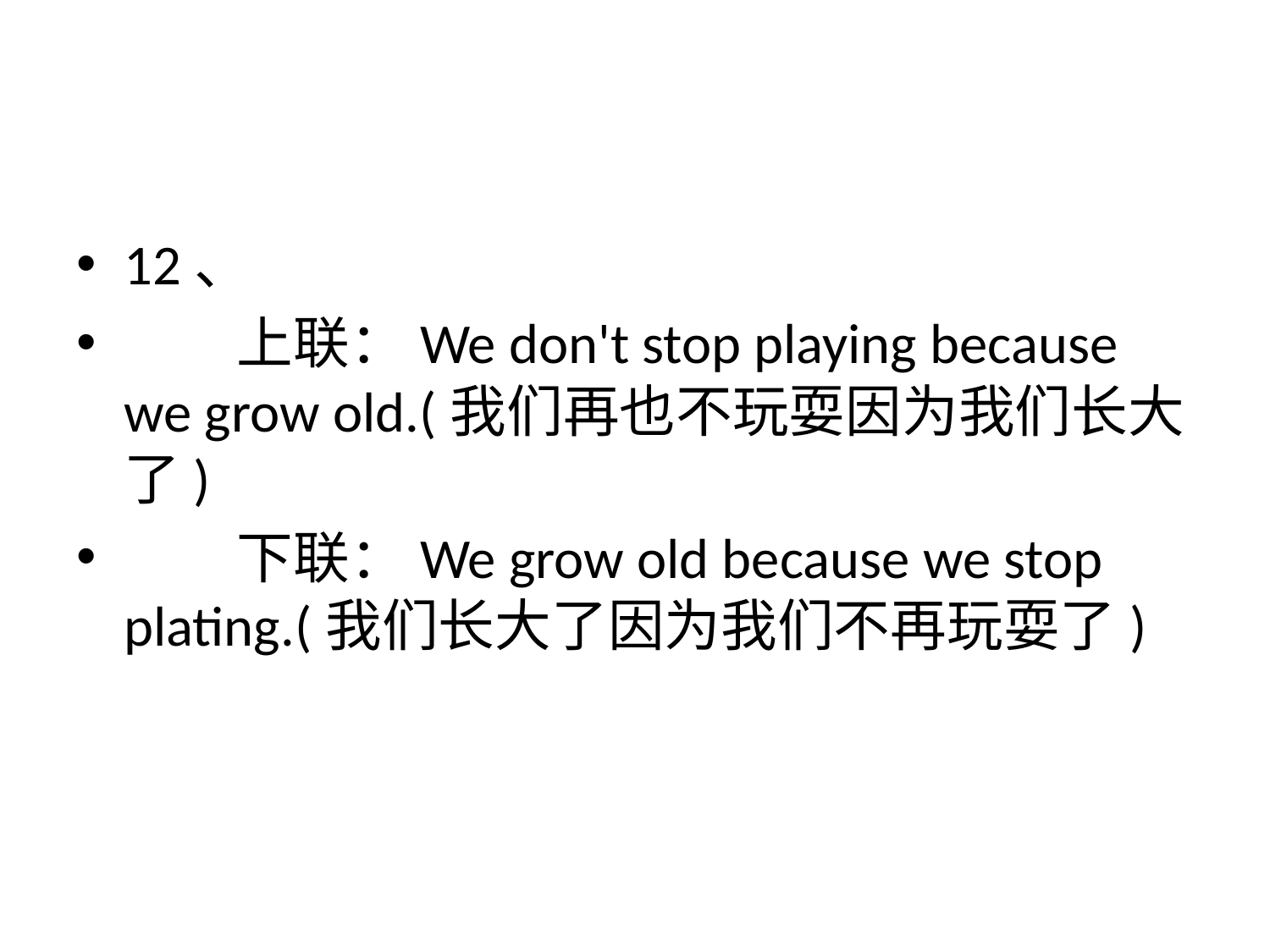

12、
　　上联：We don't stop playing because we grow old.(我们再也不玩耍因为我们长大了)
　　下联：We grow old because we stop plating.(我们长大了因为我们不再玩耍了)